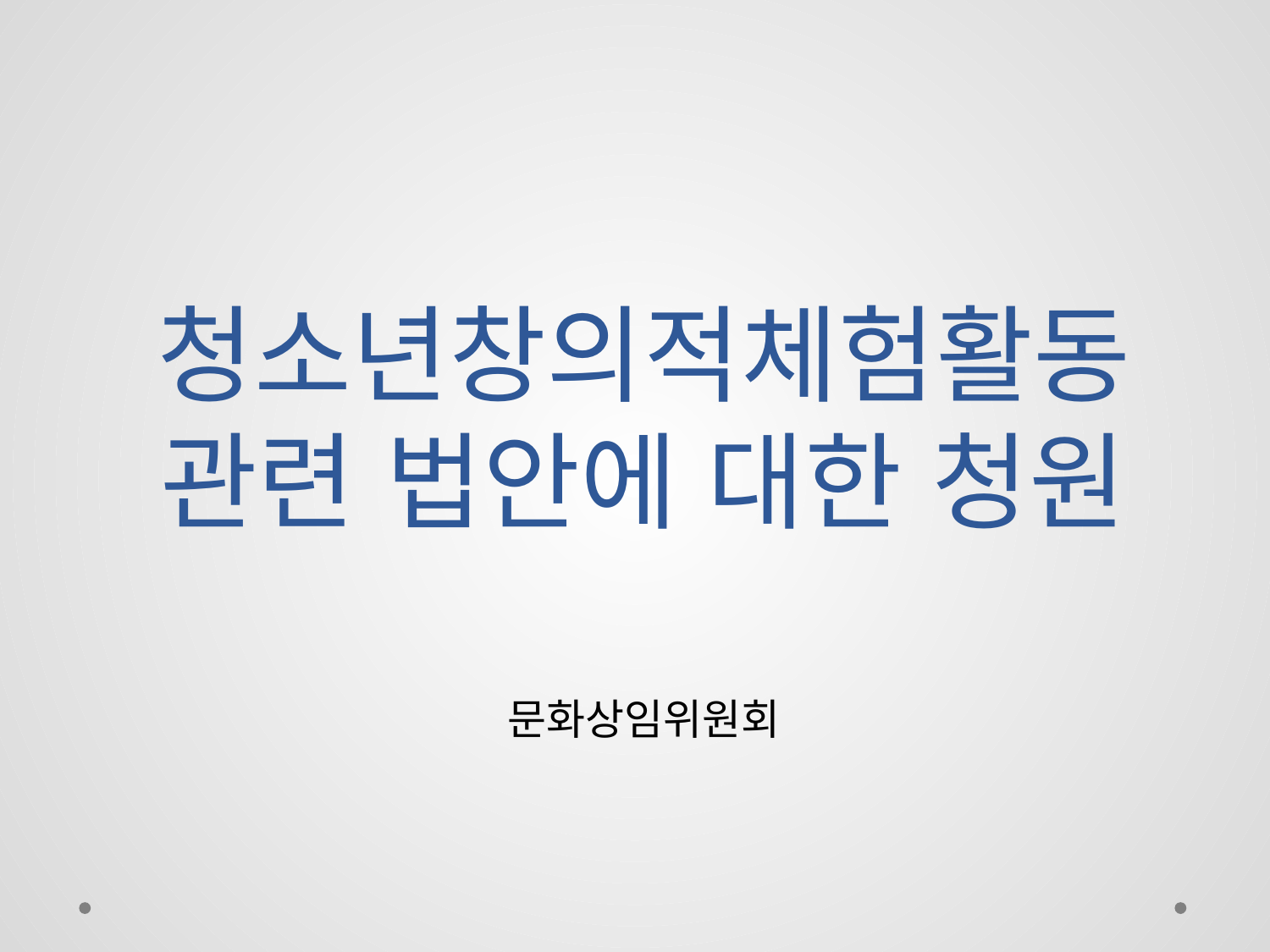

# 청소년창의적체험활동 관련 법안에 대한 청원
문화상임위원회